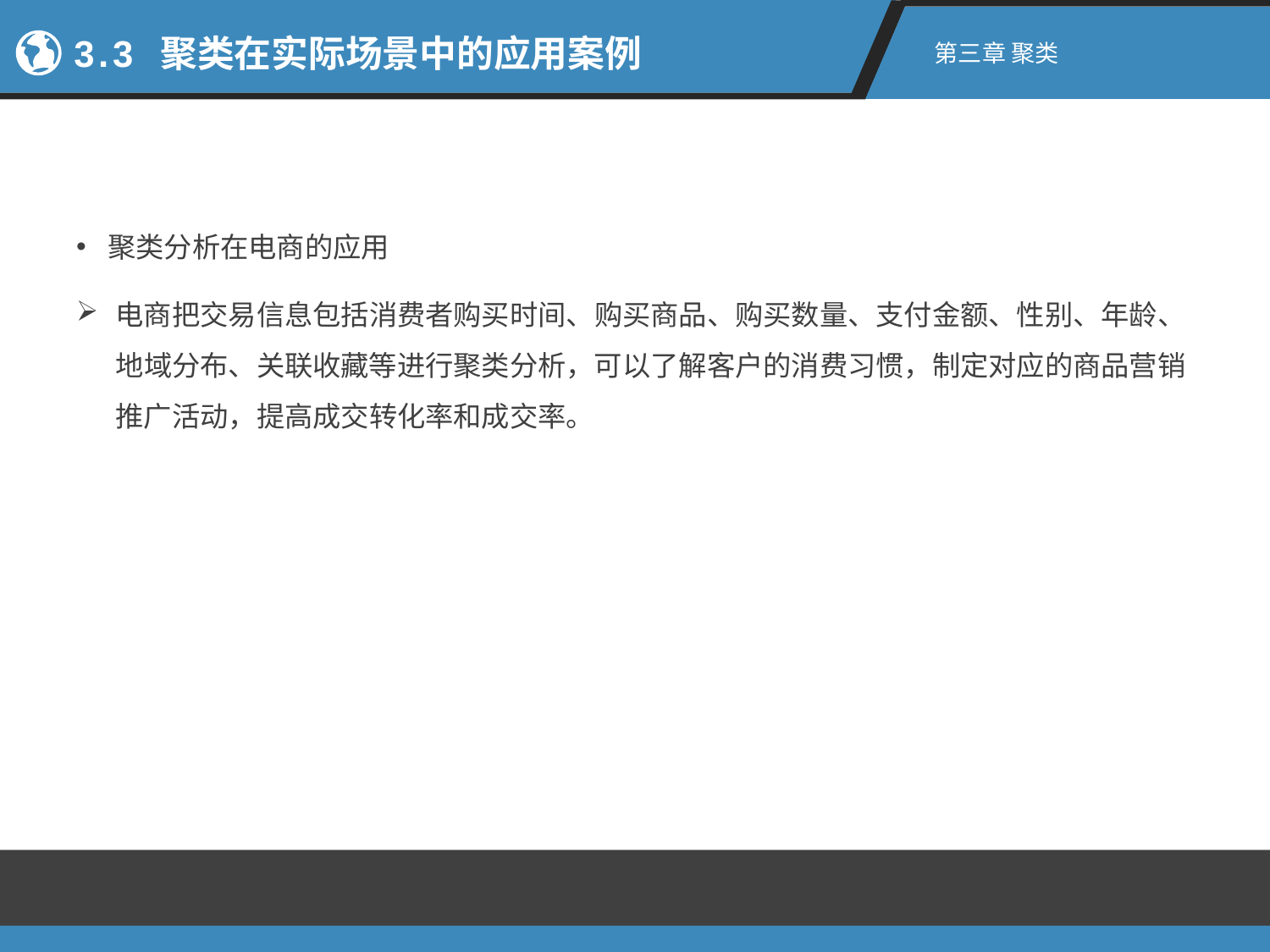

3.3 聚类在实际场景中的应用案例

第三章 聚类
聚类分析在电商的应用
电商把交易信息包括消费者购买时间、购买商品、购买数量、支付金额、性别、年龄、地域分布、关联收藏等进行聚类分析，可以了解客户的消费习惯，制定对应的商品营销推广活动，提高成交转化率和成交率。